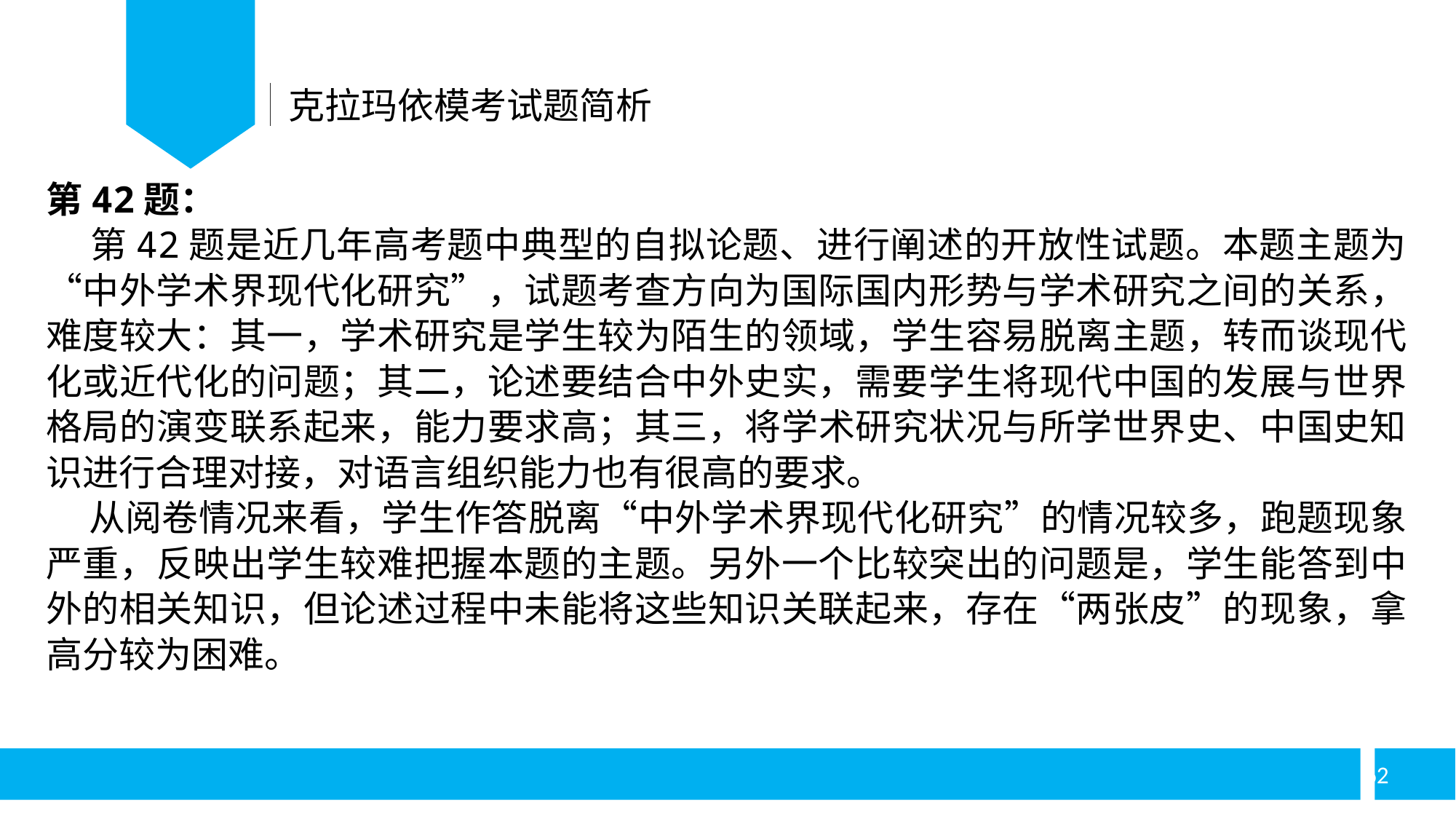

克拉玛依模考试题简析
第42题：
    第42题是近几年高考题中典型的自拟论题、进行阐述的开放性试题。本题主题为“中外学术界现代化研究”，试题考查方向为国际国内形势与学术研究之间的关系，难度较大：其一，学术研究是学生较为陌生的领域，学生容易脱离主题，转而谈现代化或近代化的问题；其二，论述要结合中外史实，需要学生将现代中国的发展与世界格局的演变联系起来，能力要求高；其三，将学术研究状况与所学世界史、中国史知识进行合理对接，对语言组织能力也有很高的要求。
    从阅卷情况来看，学生作答脱离“中外学术界现代化研究”的情况较多，跑题现象严重，反映出学生较难把握本题的主题。另外一个比较突出的问题是，学生能答到中外的相关知识，但论述过程中未能将这些知识关联起来，存在“两张皮”的现象，拿高分较为困难。